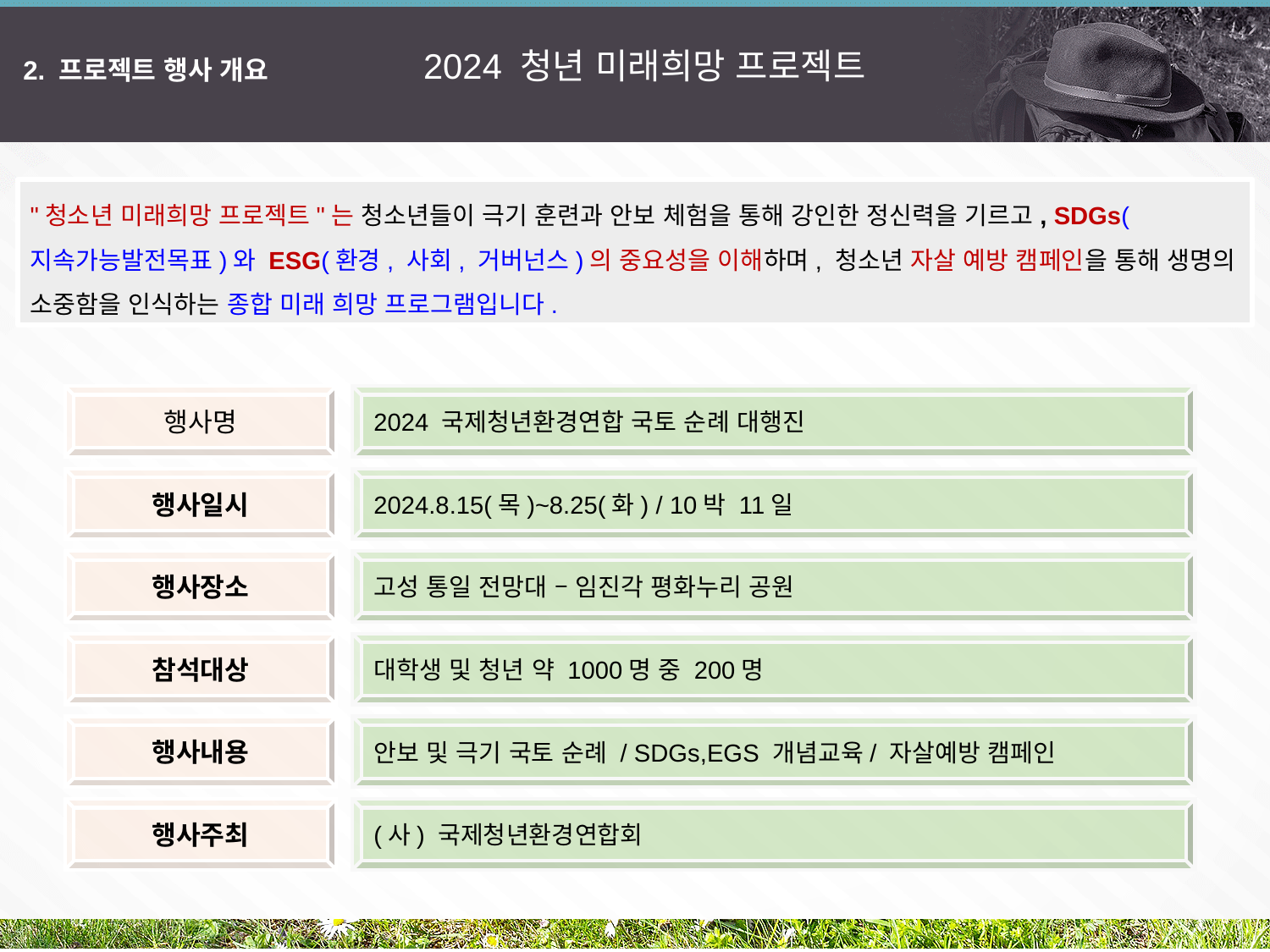

2024 청년 미래희망 프로젝트
2. 프로젝트 행사 개요
"청소년 미래희망 프로젝트"는 청소년들이 극기 훈련과 안보 체험을 통해 강인한 정신력을 기르고, SDGs(지속가능발전목표)와 ESG(환경, 사회, 거버넌스)의 중요성을 이해하며, 청소년 자살 예방 캠페인을 통해 생명의 소중함을 인식하는 종합 미래 희망 프로그램입니다.
행사명
2024 국제청년환경연합 국토 순례 대행진
행사일시
2024.8.15(목)~8.25(화) / 10박 11일
행사장소
고성 통일 전망대 – 임진각 평화누리 공원
참석대상
대학생 및 청년 약 1000명 중 200명
행사내용
안보 및 극기 국토 순례 / SDGs,EGS 개념교육/ 자살예방 캠페인
행사주최
(사) 국제청년환경연합회